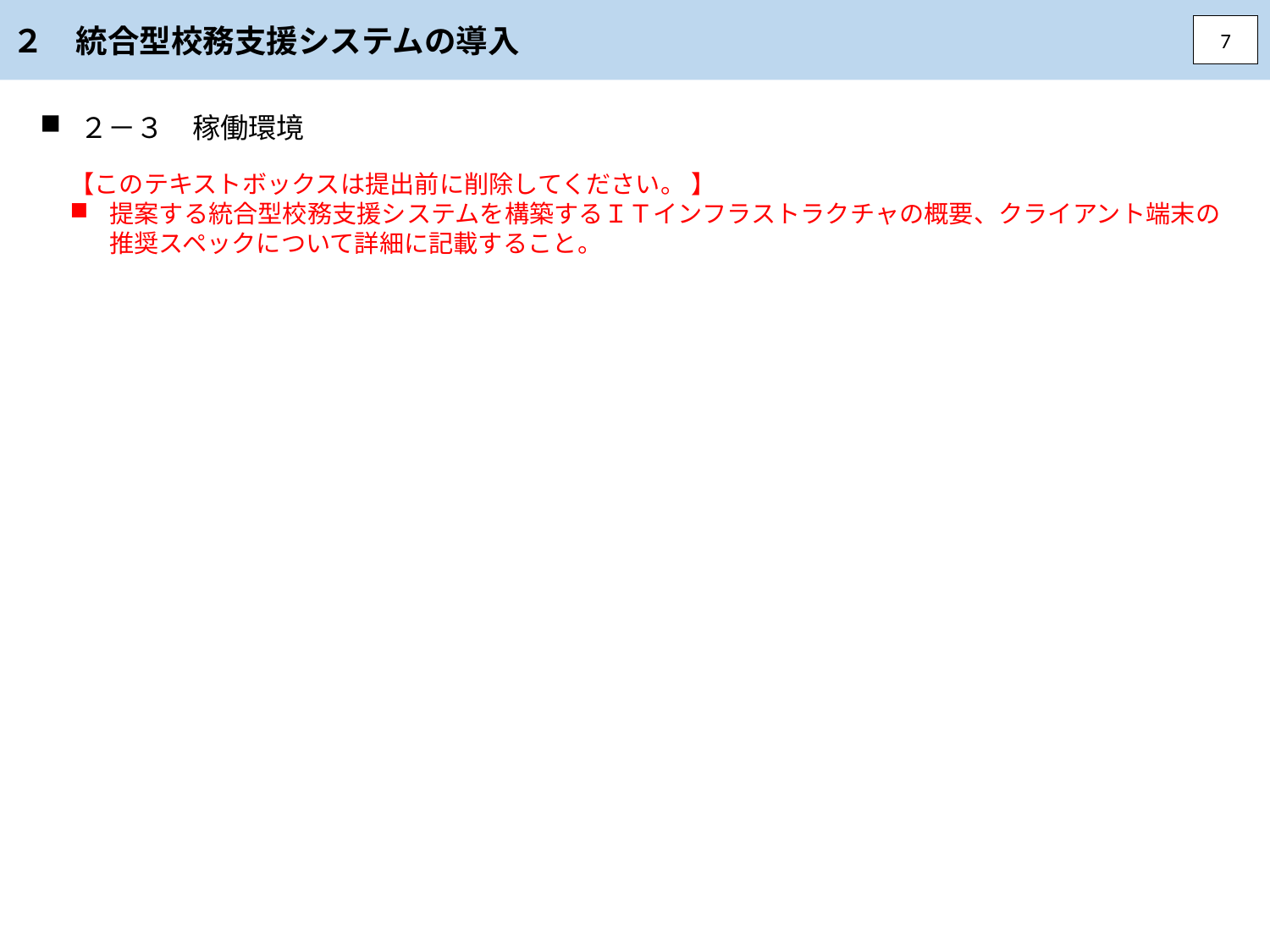

２　統合型校務支援システムの導入
7
２－３　稼働環境
【このテキストボックスは提出前に削除してください。 】
提案する統合型校務支援システムを構築するＩＴインフラストラクチャの概要、クライアント端末の推奨スペックについて詳細に記載すること。